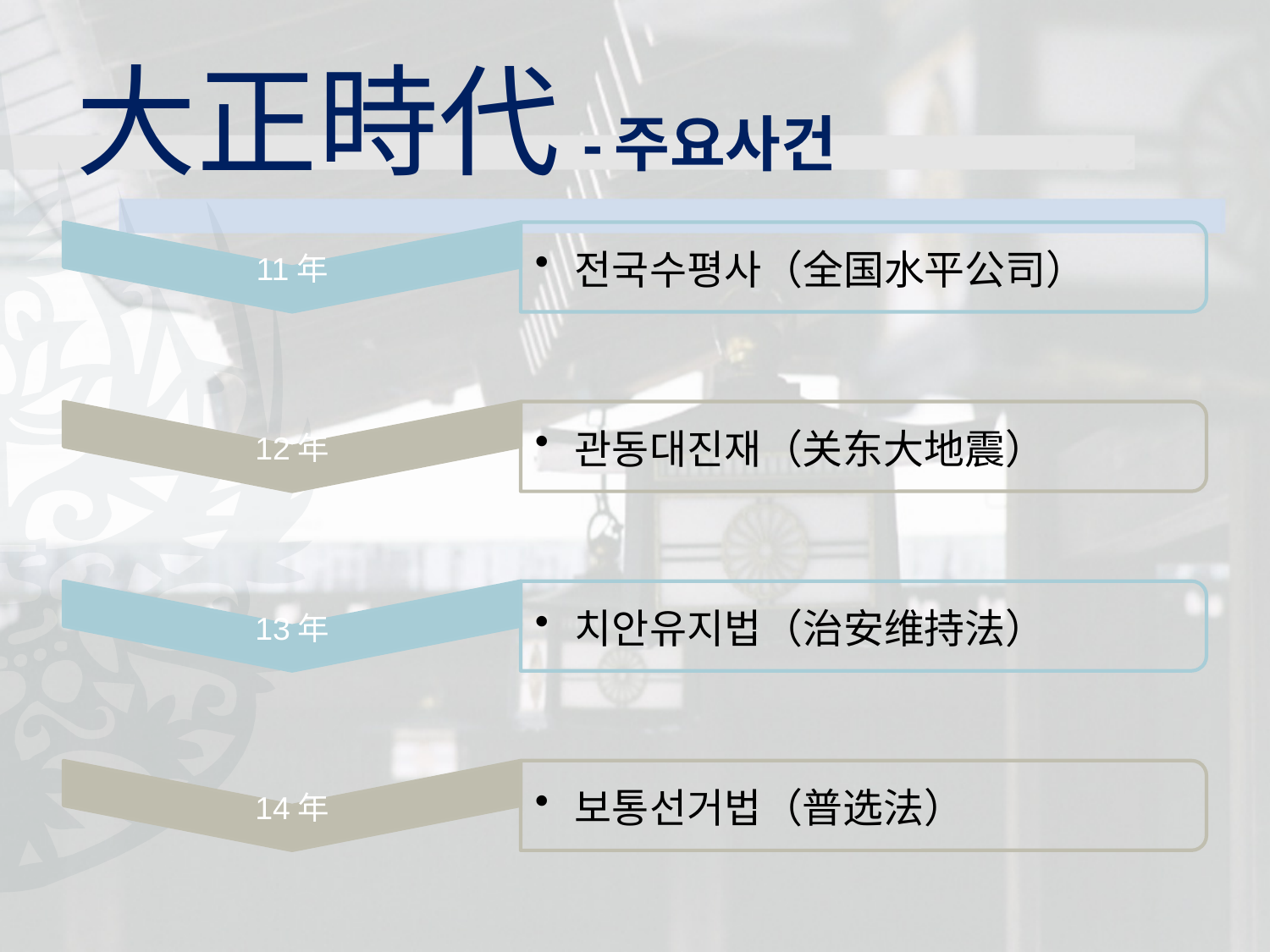

# 大正時代-주요사건
11年
전국수평사（全国水平公司）
12年
관동대진재（关东大地震）
13年
14年
보통선거법（普选法）
치안유지법（治安维持法）